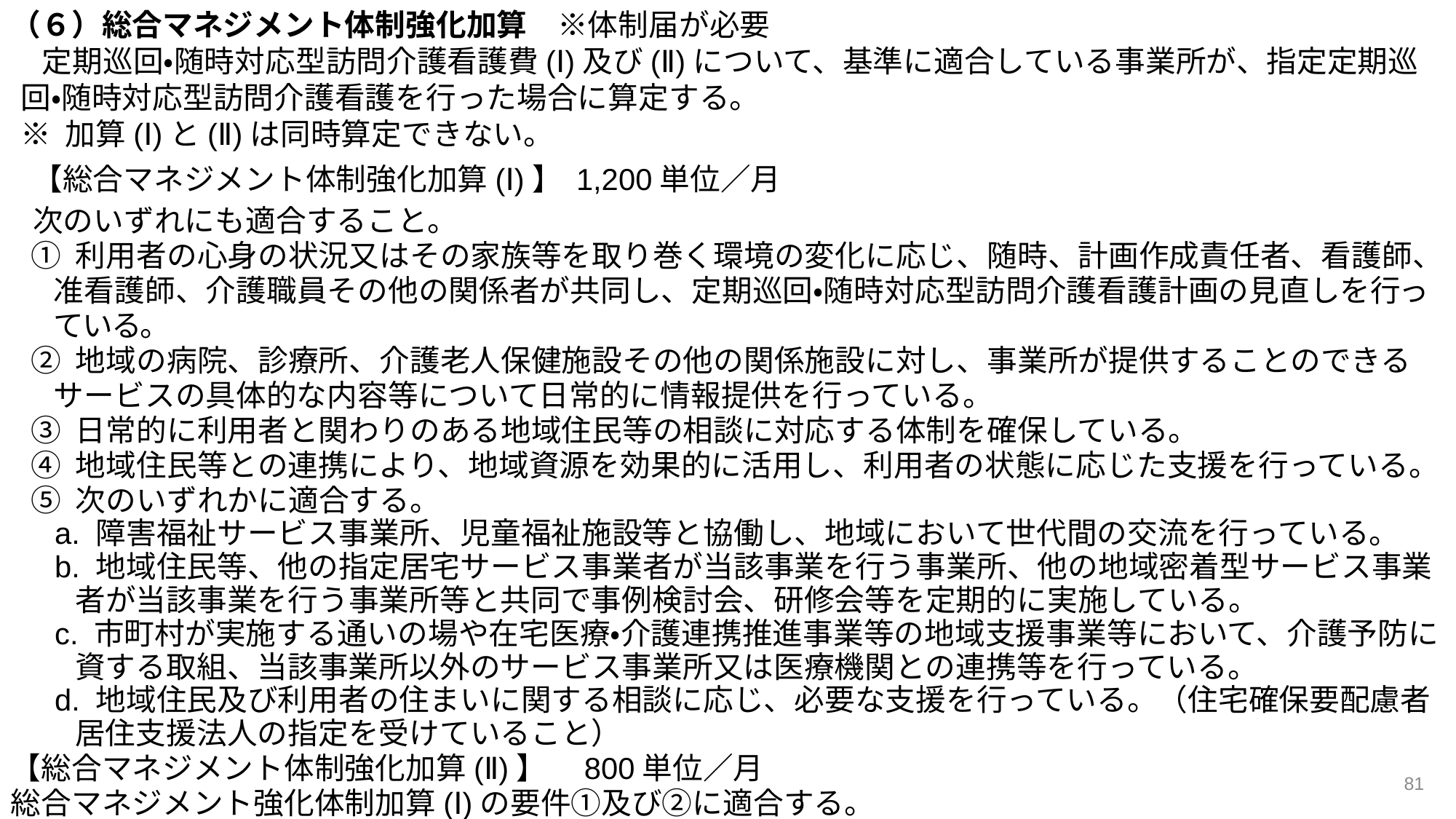

（６）総合マネジメント体制強化加算　※体制届が必要
定期巡回・随時対応型訪問介護看護費(Ⅰ)及び(Ⅱ)について、基準に適合している事業所が、指定定期巡回・随時対応型訪問介護看護を行った場合に算定する。
※ 加算(Ⅰ)と(Ⅱ)は同時算定できない。

【総合マネジメント体制強化加算(Ⅰ)】 1,200単位／月

次のいずれにも適合すること。
① 利用者の心身の状況又はその家族等を取り巻く環境の変化に応じ、随時、計画作成責任者、看護師、准看護師、介護職員その他の関係者が共同し、定期巡回・随時対応型訪問介護看護計画の見直しを行っている。
② 地域の病院、診療所、介護老人保健施設その他の関係施設に対し、事業所が提供することのできるサービスの具体的な内容等について日常的に情報提供を行っている。
③ 日常的に利用者と関わりのある地域住民等の相談に対応する体制を確保している。
④ 地域住民等との連携により、地域資源を効果的に活用し、利用者の状態に応じた支援を行っている。
⑤ 次のいずれかに適合する。
a. 障害福祉サービス事業所、児童福祉施設等と協働し、地域において世代間の交流を行っている。
b. 地域住民等、他の指定居宅サービス事業者が当該事業を行う事業所、他の地域密着型サービス事業者が当該事業を行う事業所等と共同で事例検討会、研修会等を定期的に実施している。
c. 市町村が実施する通いの場や在宅医療・介護連携推進事業等の地域支援事業等において、介護予防に資する取組、当該事業所以外のサービス事業所又は医療機関との連携等を行っている。
d. 地域住民及び利用者の住まいに関する相談に応じ、必要な支援を行っている。（住宅確保要配慮者居住支援法人の指定を受けていること）
【総合マネジメント体制強化加算(Ⅱ)】　800単位／月
総合マネジメント強化体制加算(Ⅰ)の要件①及び②に適合する。
81